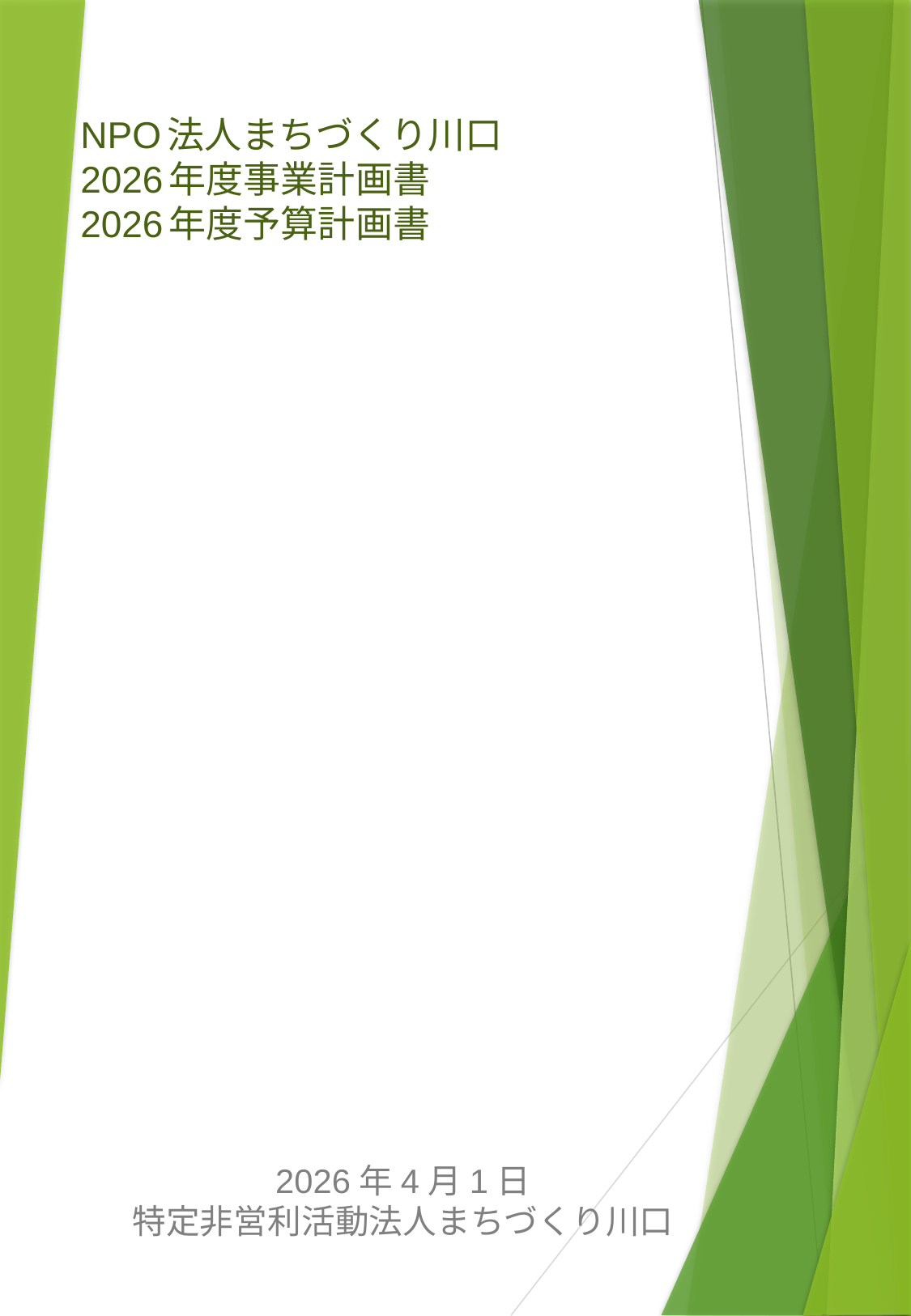

# NPO法人まちづくり川口 2026年度事業計画書 2026年度予算計画書
2026年4月1日
特定非営利活動法人まちづくり川口